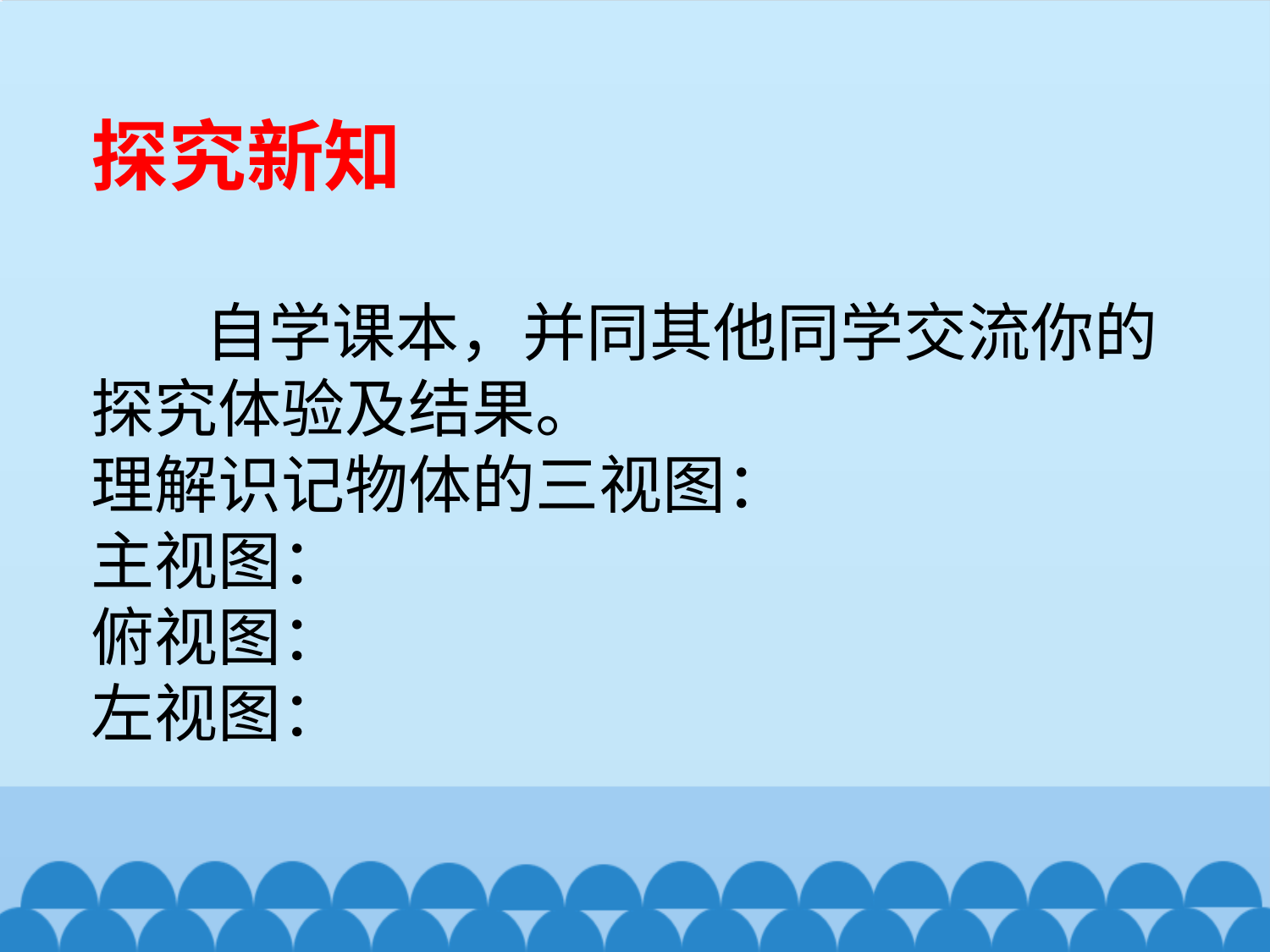

探究新知
       自学课本，并同其他同学交流你的探究体验及结果。
理解识记物体的三视图：
主视图：
俯视图：
左视图：